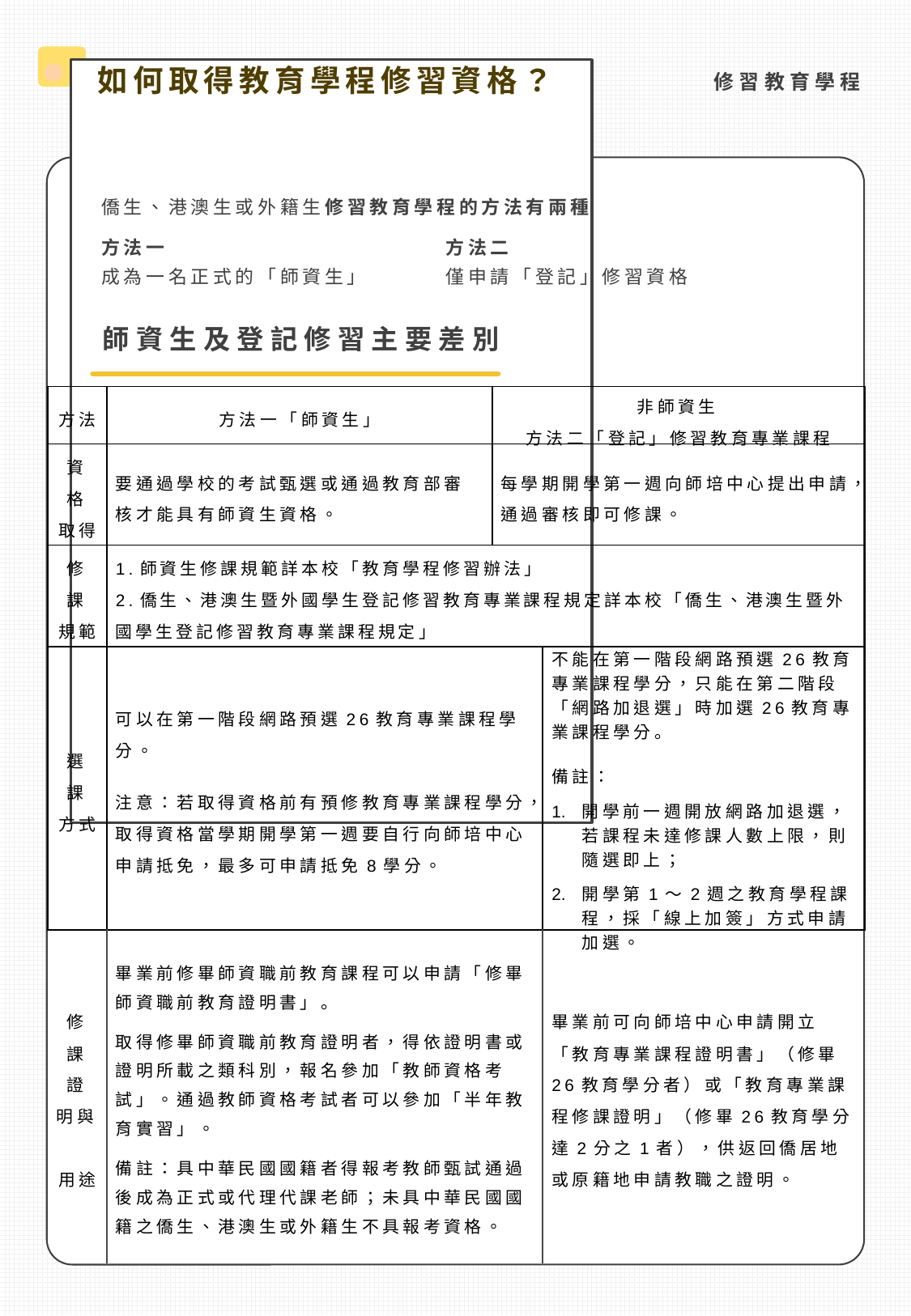

如何取得教育學程修習資格？
修習教育學程
僑生、港澳生或外籍生修習教育學程的方法有兩種
方法一
成為一名正式的「師資生」
方法二
僅申請「登記」修習資格
師資生及登記修習主要差別
| 方法 | 方法一「師資生」 | 非師資生 方法二「登記」修習教育專業課程 |  |
| --- | --- | --- | --- |
| 資格取得 | 要通過學校的考試甄選或通過教育部審核才能具有師資生資格。 | 每學期開學第一週向師培中心提出申請，通過審核即可修課。 |  |
| 修課規範 | 1.師資生修課規範詳本校「教育學程修習辦法」 2.僑生、港澳生暨外國學生登記修習教育專業課程規定詳本校「僑生、港澳生暨外國學生登記修習教育專業課程規定」 | 修課規範 |  |
| 選課方式 | 可以在第一階段網路預選26教育專業課程學分。 注意：若取得資格前有預修教育專業課程學分，取得資格當學期開學第一週要自行向師培中心申請抵免，最多可申請抵免8學分。 | 不能在第一階段網路預選26教育專業課程學分，只能在第二階段「網路加退選」時加選26教育專業課程學分。 備註： 開學前一週開放網路加退選，若課程未達修課人數上限，則隨選即上； 開學第1～2週之教育學程課程，採「線上加簽」方式申請加選。 | 不能在第一階段網路預選26教育專業課程學分，只能在第二階段「網路加退選」時加選26教育專業課程學分。 備註： 開學前一週開放網路加退選，若課程未達修課人數上限，則隨選即上； 開學第1～2週之教育學程課程，採「線上加簽」方式申請加選。 |
| 修課證明與 用途 | 畢業前修畢師資職前教育課程可以申請「修畢師資職前教育證明書」。 取得修畢師資職前教育證明者，得依證明書或證明所載之類科別，報名參加「教師資格考試」。通過教師資格考試者可以參加「半年教育實習」。 備註：具中華民國國籍者得報考教師甄試通過後成為正式或代理代課老師；未具中華民國國籍之僑生、港澳生或外籍生不具報考資格。 | 畢業前可向師培中心申請開立「教育專業課程證明書」（修畢26教育學分者）或「教育專業課程修課證明」（修畢26教育學分達2分之1者），供返回僑居地或原籍地申請教職之證明。 | 畢業前可向師培中心申請開立「教育專業課程證明書」（修畢26教育學分者）或「教育專業課程修課證明」（修畢26教育學分達2分之1者），供返回僑居地或原籍地申請教職之證明。 |